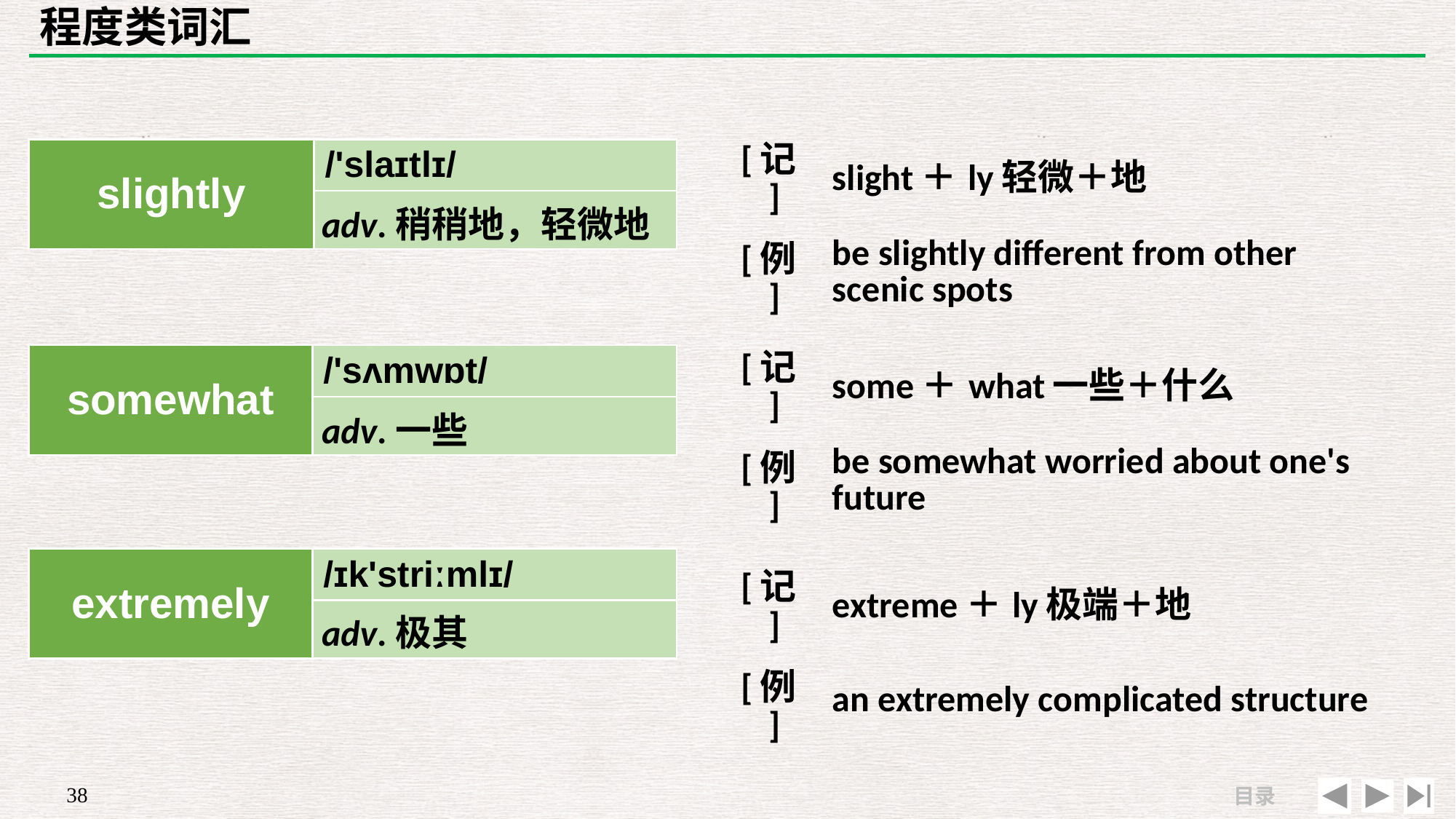

# 程度类词汇

| [记] | slight＋ly轻微＋地 |
| --- | --- |
| [例] | be slightly different from other scenic spots |
| slightly | /'slaɪtlɪ/ |
| --- | --- |
|  |  |
adv.稍稍地，轻微地
| [记] | some＋what一些＋什么 |
| --- | --- |
| [例] | be somewhat worried about one's future |
| somewhat | /'sʌmwɒt/ |
| --- | --- |
|  |  |
adv.一些
| extremely | /ɪk'striːmlɪ/ |
| --- | --- |
|  |  |
| [记] | extreme＋ly极端＋地 |
| --- | --- |
| [例] | an extremely complicated structure |
adv.极其